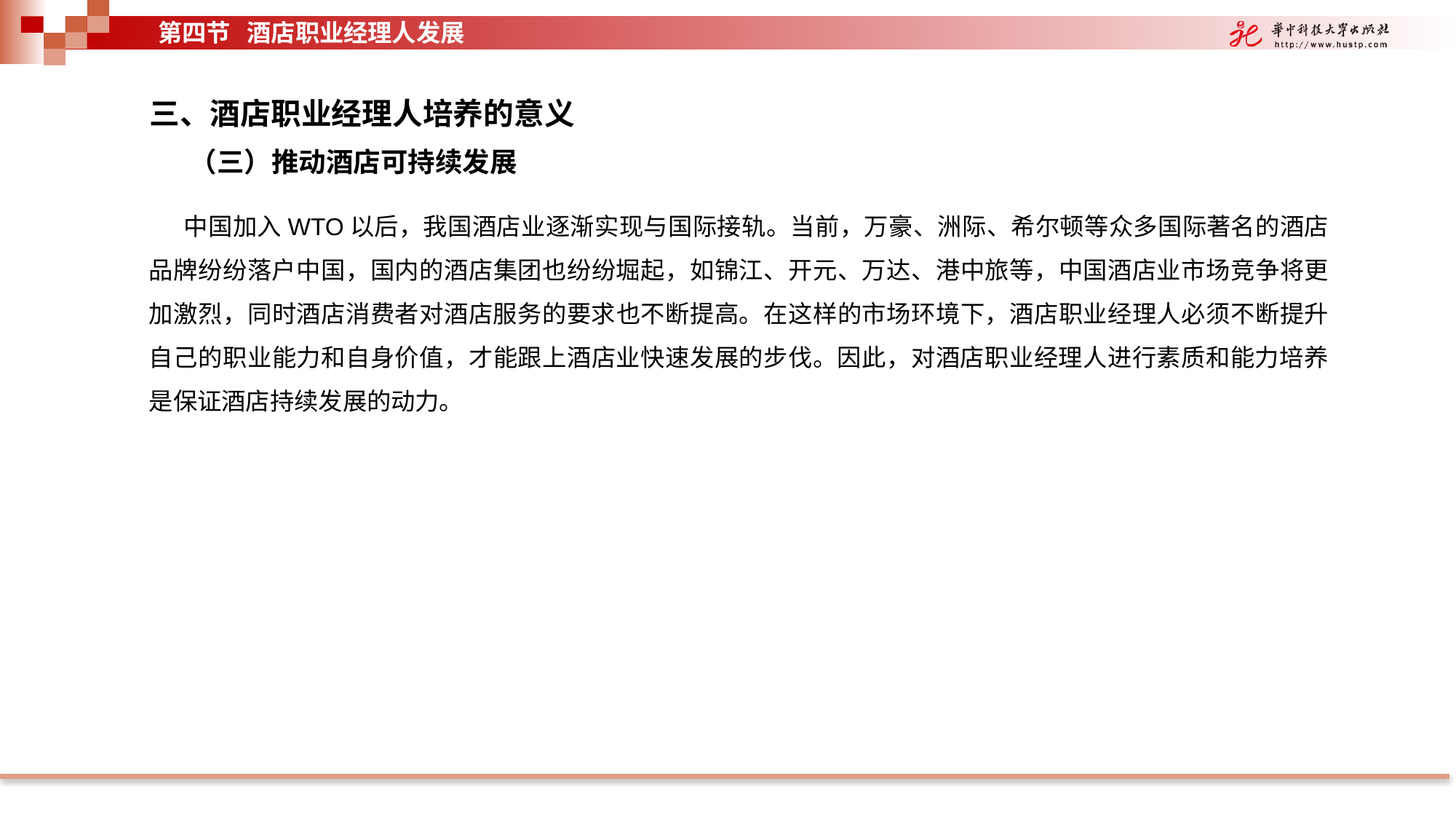

第四节   酒店职业经理人发展
三、酒店职业经理人培养的意义
（三）推动酒店可持续发展
     中国加入WTO以后，我国酒店业逐渐实现与国际接轨。当前，万豪、洲际、希尔顿等众多国际著名的酒店品牌纷纷落户中国，国内的酒店集团也纷纷堀起，如锦江、开元、万达、港中旅等，中国酒店业市场竞争将更加激烈，同时酒店消费者对酒店服务的要求也不断提高。在这样的市场环境下，酒店职业经理人必须不断提升自己的职业能力和自身价值，才能跟上酒店业快速发展的步伐。因此，对酒店职业经理人进行素质和能力培养是保证酒店持续发展的动力。